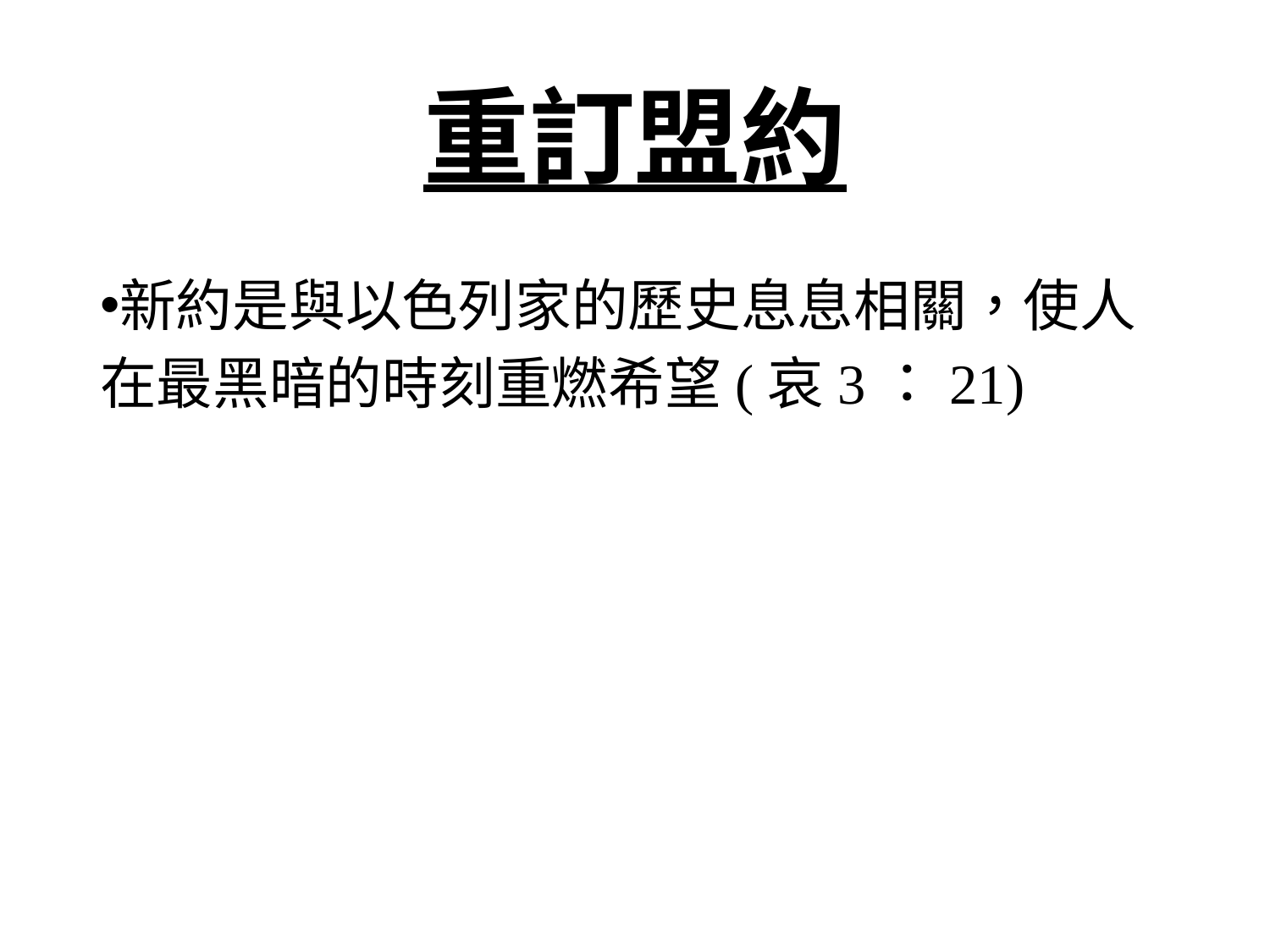

# 重訂盟約
新約是與以色列家的歷史息息相關，使人在最黑暗的時刻重燃希望(哀3：21)